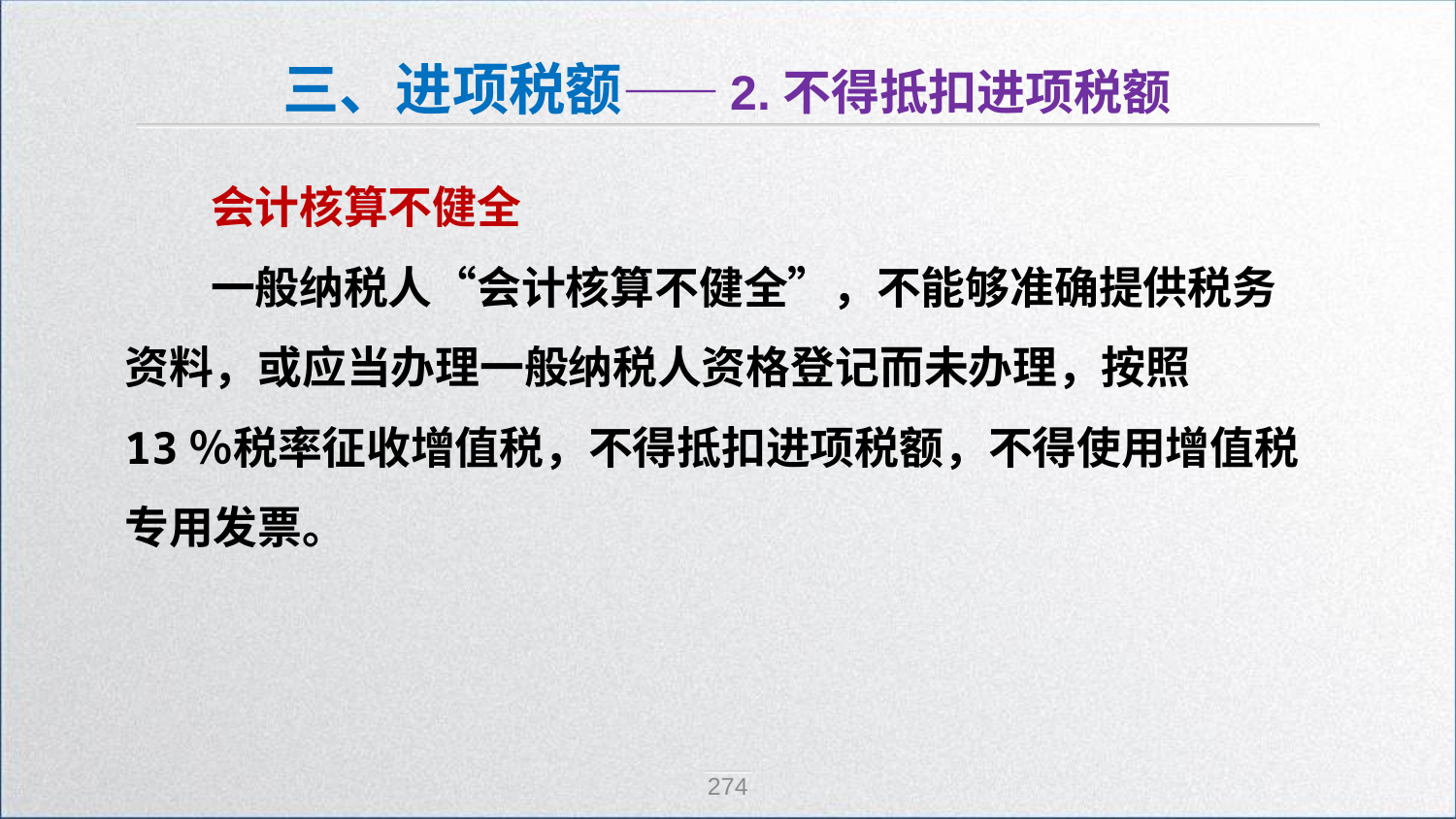

三、进项税额——2.不得抵扣进项税额
会计核算不健全
一般纳税人“会计核算不健全”，不能够准确提供税务资料，或应当办理一般纳税人资格登记而未办理，按照13％税率征收增值税，不得抵扣进项税额，不得使用增值税专用发票。
274